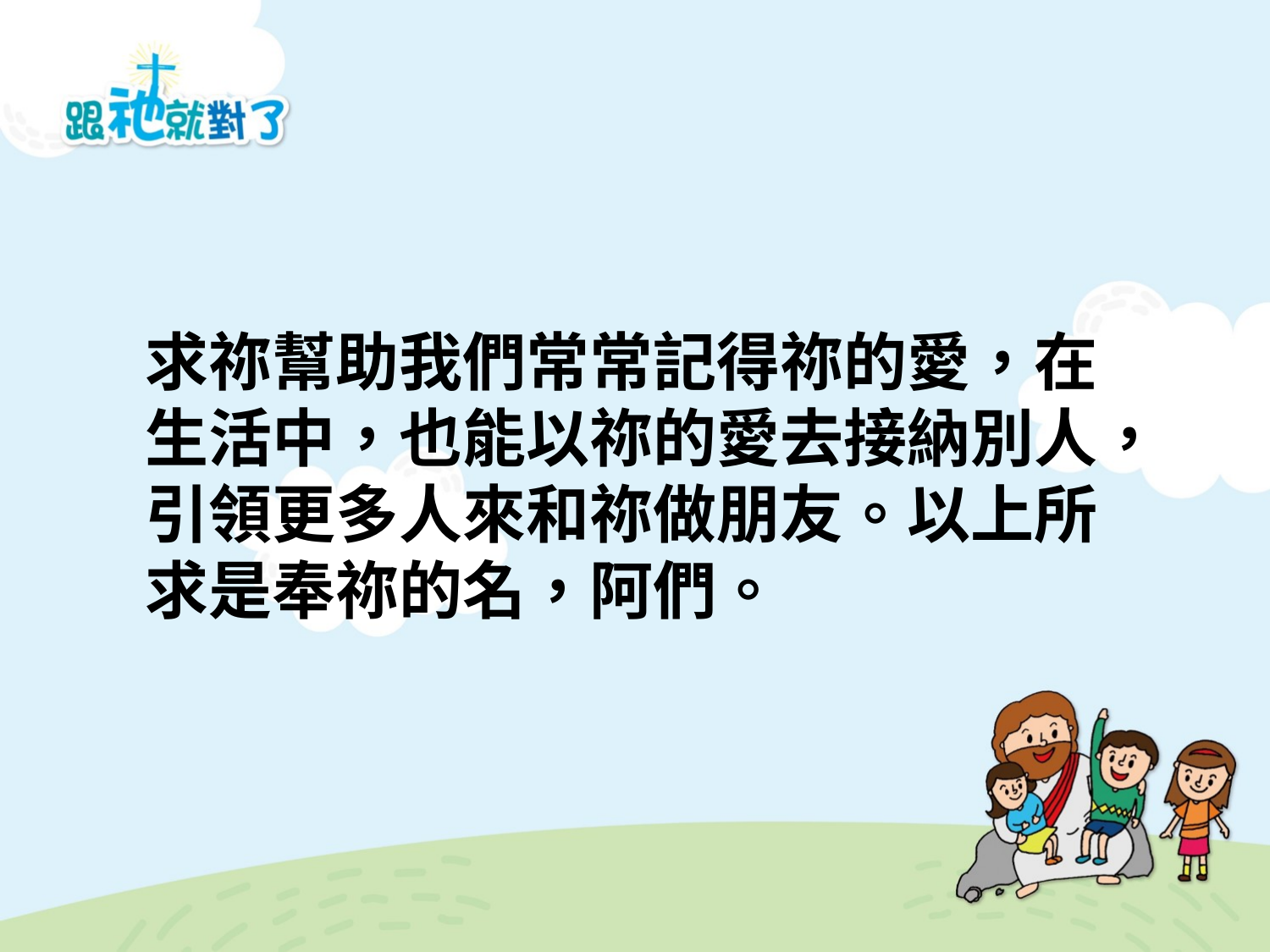

求祢幫助我們常常記得祢的愛，在生活中，也能以祢的愛去接納別人，引領更多人來和祢做朋友。以上所求是奉祢的名，阿們。